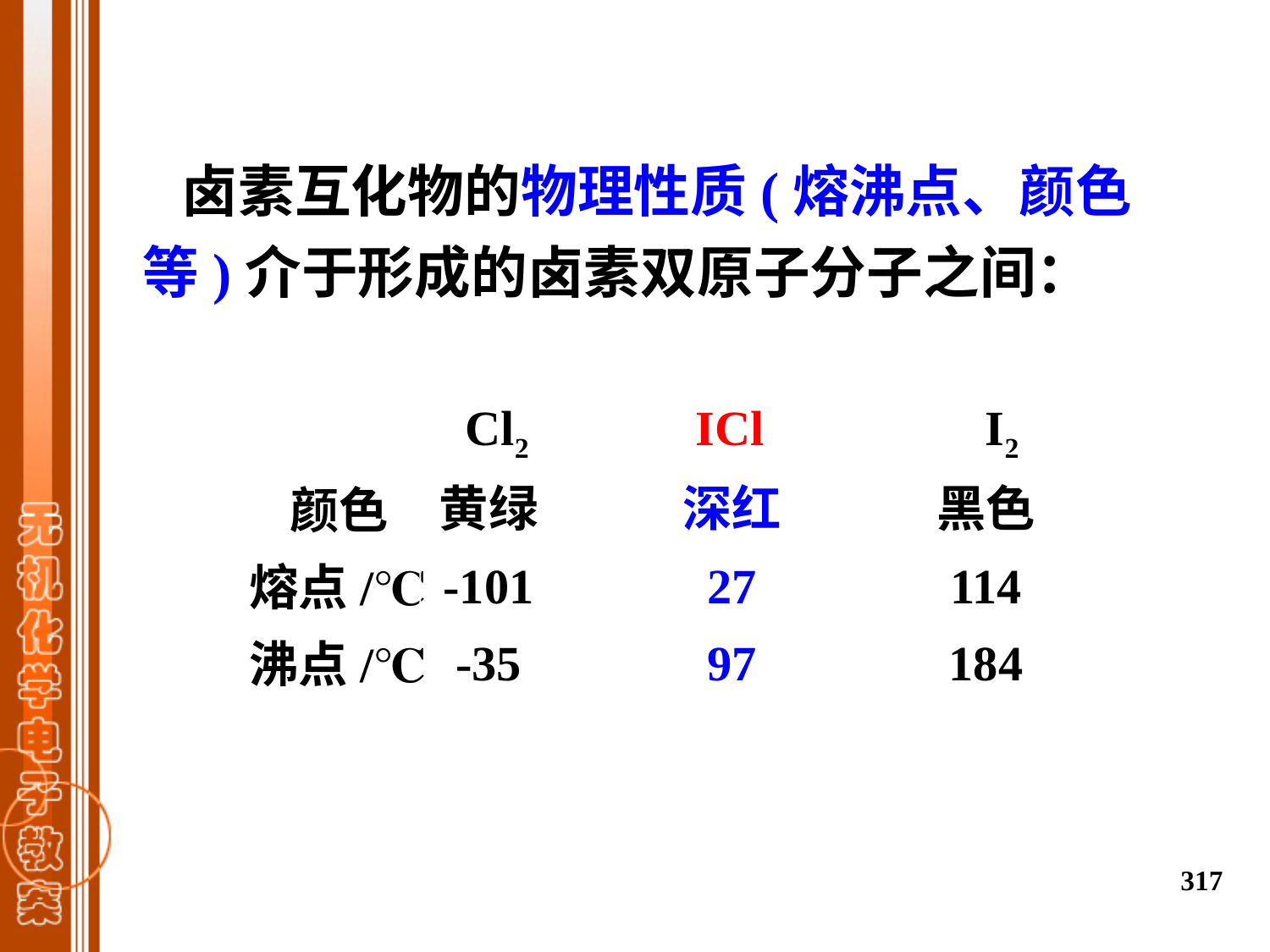

卤素互化物的物理性质(熔沸点、颜色等)介于形成的卤素双原子分子之间：

Cl2              ICl                  I2

黄绿
-101
-35
深红
27
97
黑色
114
184
颜色
熔点/℃
沸点/℃

317